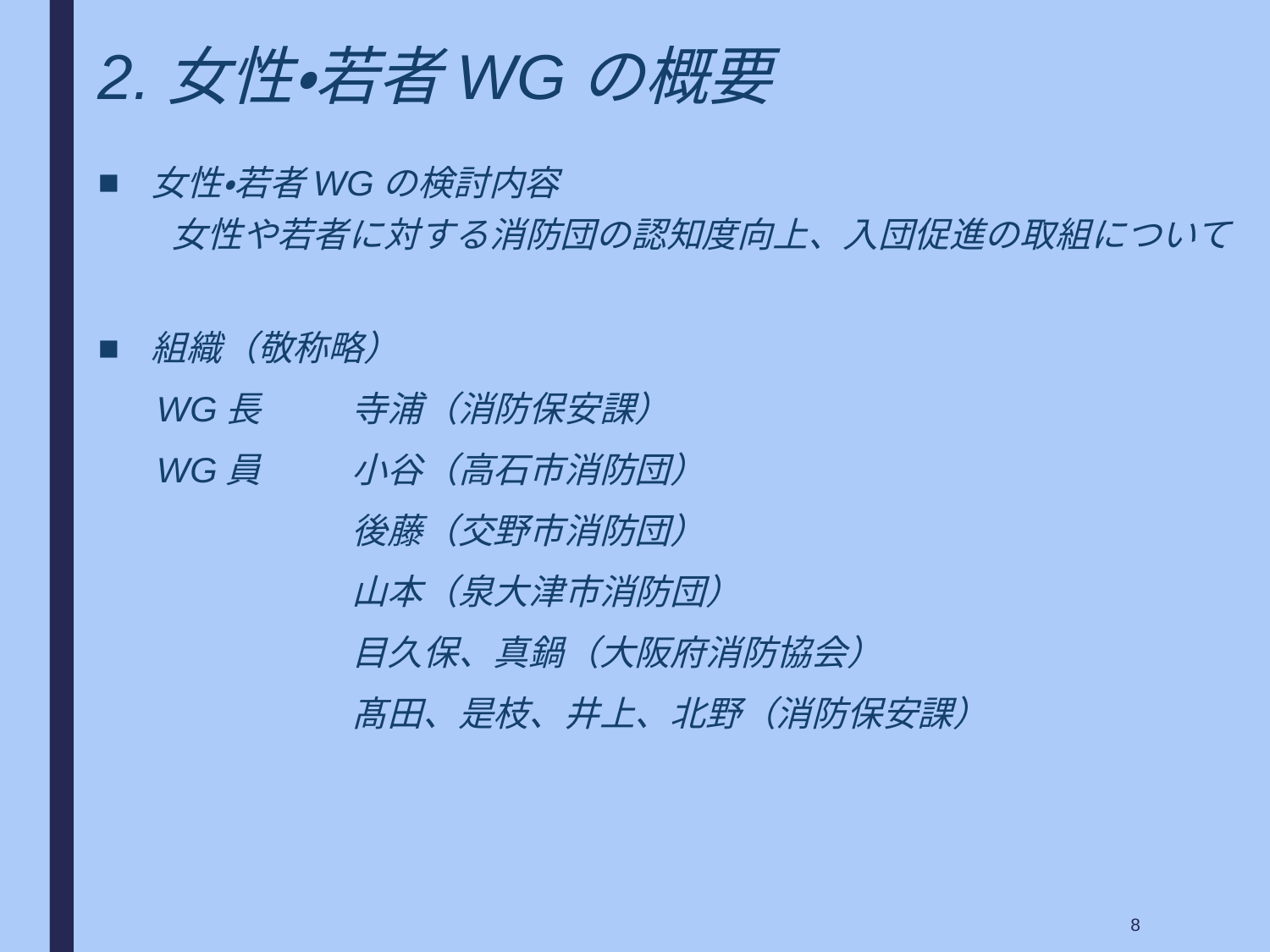

# 2.女性・若者WGの概要
女性・若者WGの検討内容
女性や若者に対する消防団の認知度向上、入団促進の取組について

組織（敬称略）
      WG長	寺浦（消防保安課）
      WG員	小谷（高石市消防団）
		後藤（交野市消防団）
		山本（泉大津市消防団）
      		目久保、真鍋（大阪府消防協会）
		髙田、是枝、井上、北野（消防保安課）
8